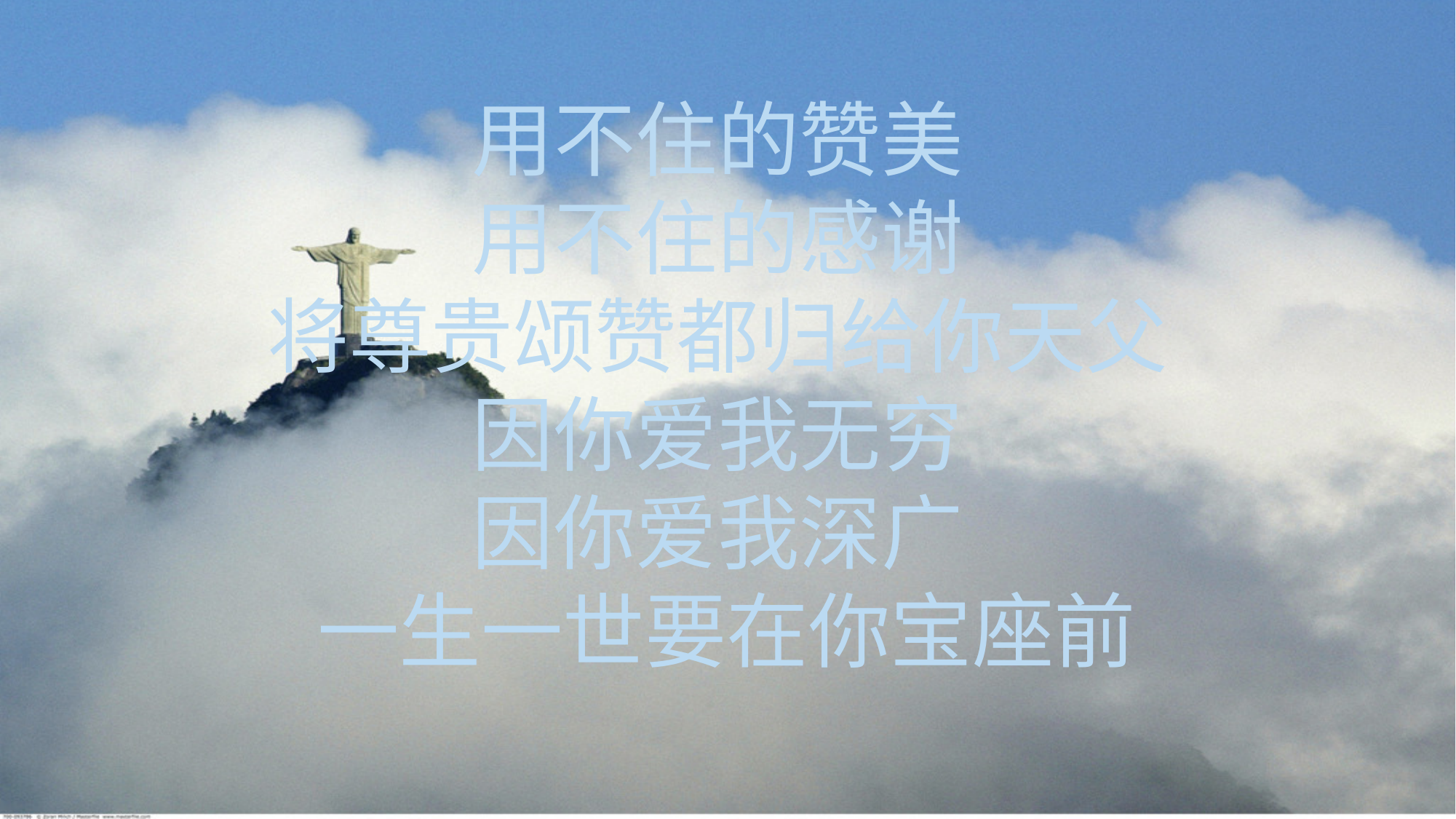

用不住的赞美
用不住的感谢
将尊贵颂赞都归给你天父
因你爱我无穷
因你爱我深广
一生一世要在你宝座前